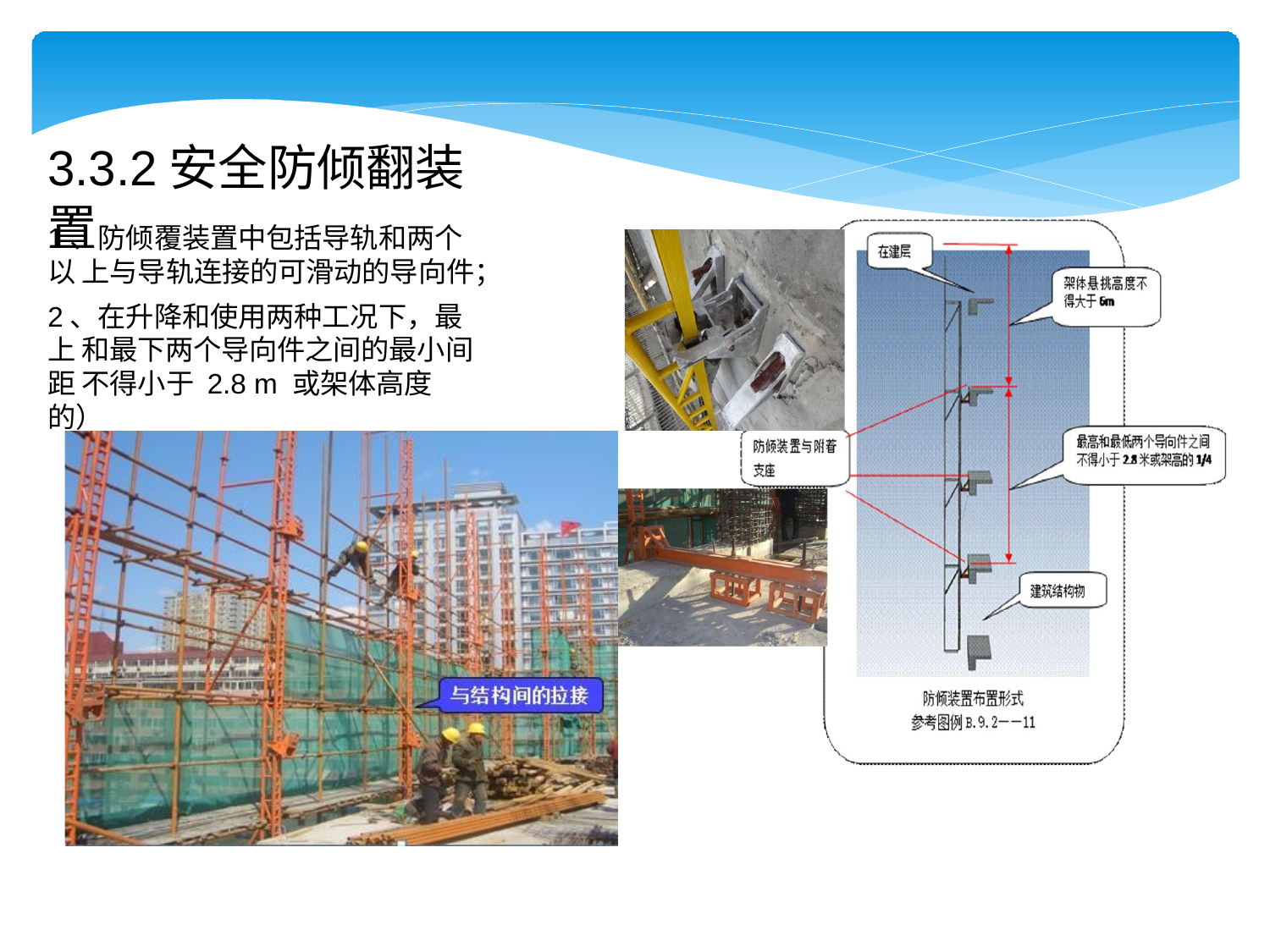

# 3.3.2安全防倾翻装置

1、防倾覆装置中包括导轨和两个以 上与导轨连接的可滑动的导向件；
2、在升降和使用两种工况下，最上 和最下两个导向件之间的最小间距 不得小于 2.8 m 或架体高度的）